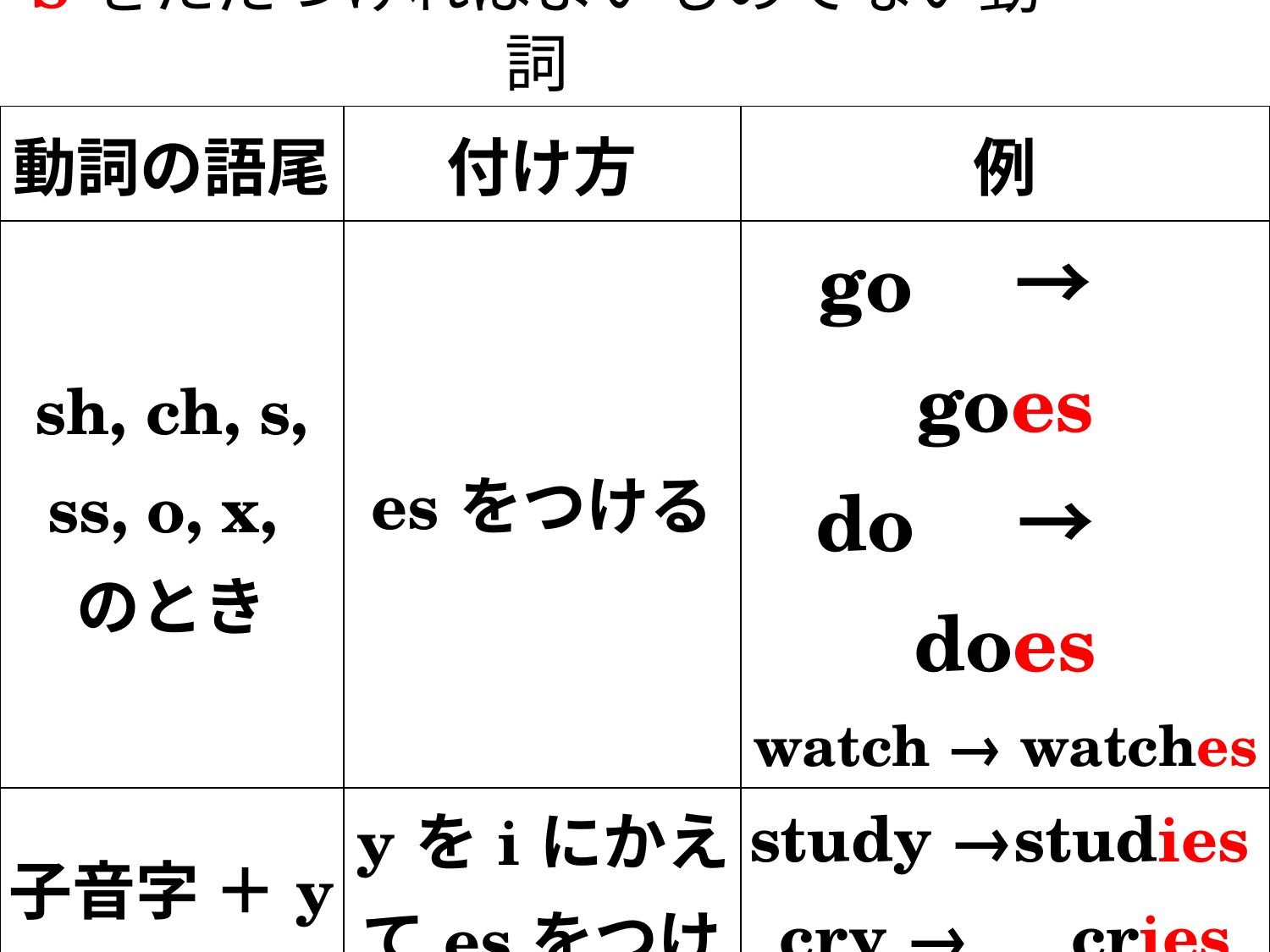

sをただつければよいものでない動詞
| 動詞の語尾 | 付け方 | 例 |
| --- | --- | --- |
| sh, ch, s, ss, o, x, のとき | esをつける | go　→　goes do　→　does watch → watches |
| 子音字 ＋y のとき | yをiにかえてesをつける | study →studies cry →　cries try →　tries |
| 不規則変化 have | 単語が変わる | have → has |